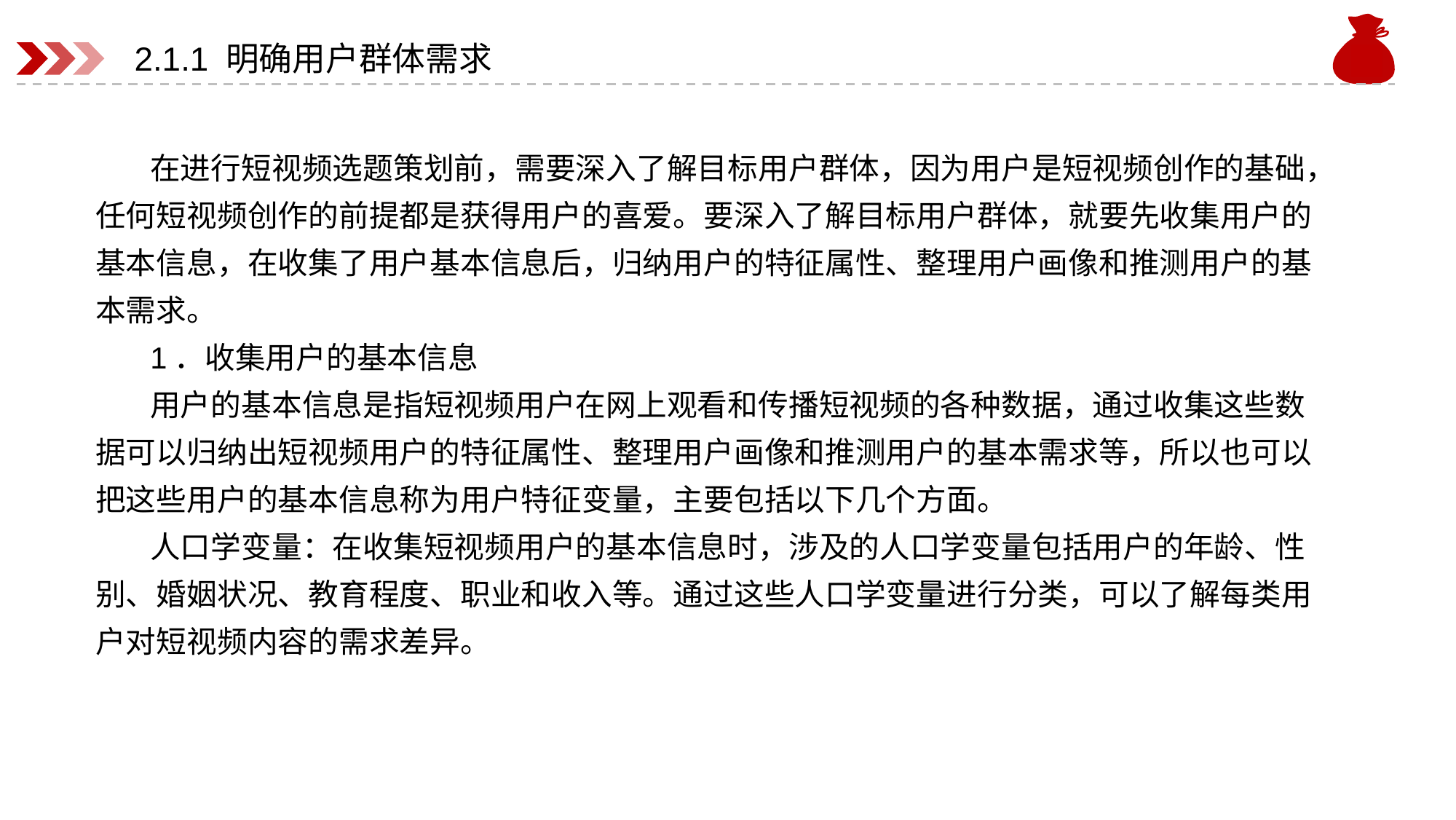

# 2.1.1 明确用户群体需求
3
在进行短视频选题策划前，需要深入了解目标用户群体，因为用户是短视频创作的基础，任何短视频创作的前提都是获得用户的喜爱。要深入了解目标用户群体，就要先收集用户的基本信息，在收集了用户基本信息后，归纳用户的特征属性、整理用户画像和推测用户的基本需求。
1．收集用户的基本信息
用户的基本信息是指短视频用户在网上观看和传播短视频的各种数据，通过收集这些数据可以归纳出短视频用户的特征属性、整理用户画像和推测用户的基本需求等，所以也可以把这些用户的基本信息称为用户特征变量，主要包括以下几个方面。
人口学变量：在收集短视频用户的基本信息时，涉及的人口学变量包括用户的年龄、性别、婚姻状况、教育程度、职业和收入等。通过这些人口学变量进行分类，可以了解每类用户对短视频内容的需求差异。